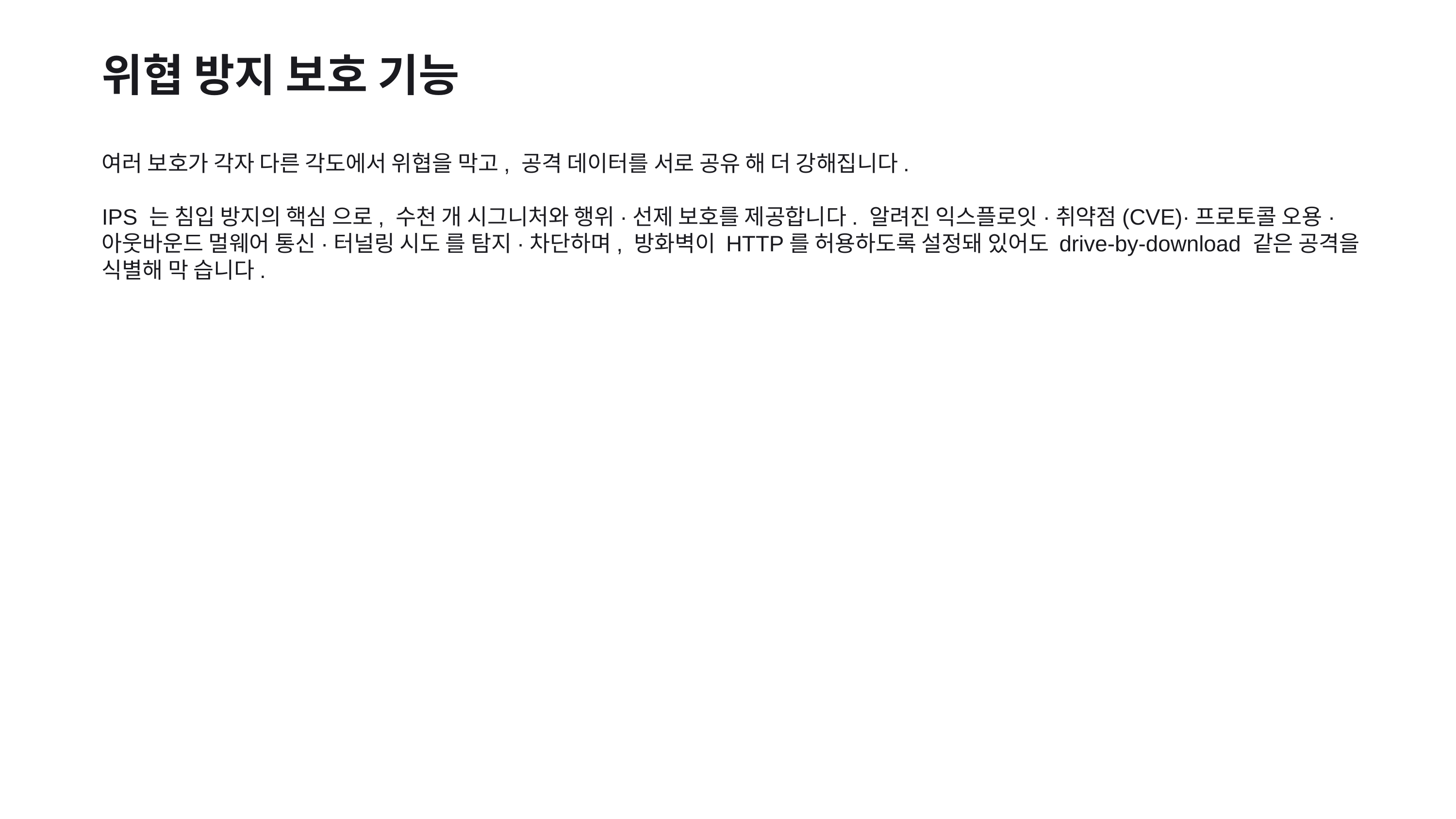

위협 방지 보호 기능
여러 보호가 각자 다른 각도에서 위협을 막고, 공격 데이터를 서로 공유 해 더 강해집니다.

IPS 는 침입 방지의 핵심 으로, 수천 개 시그니처와 행위·선제 보호를 제공합니다. 알려진 익스플로잇·취약점(CVE)·프로토콜 오용·아웃바운드 멀웨어 통신·터널링 시도 를 탐지·차단하며, 방화벽이 HTTP를 허용하도록 설정돼 있어도 drive-by-download 같은 공격을 식별해 막 습니다.